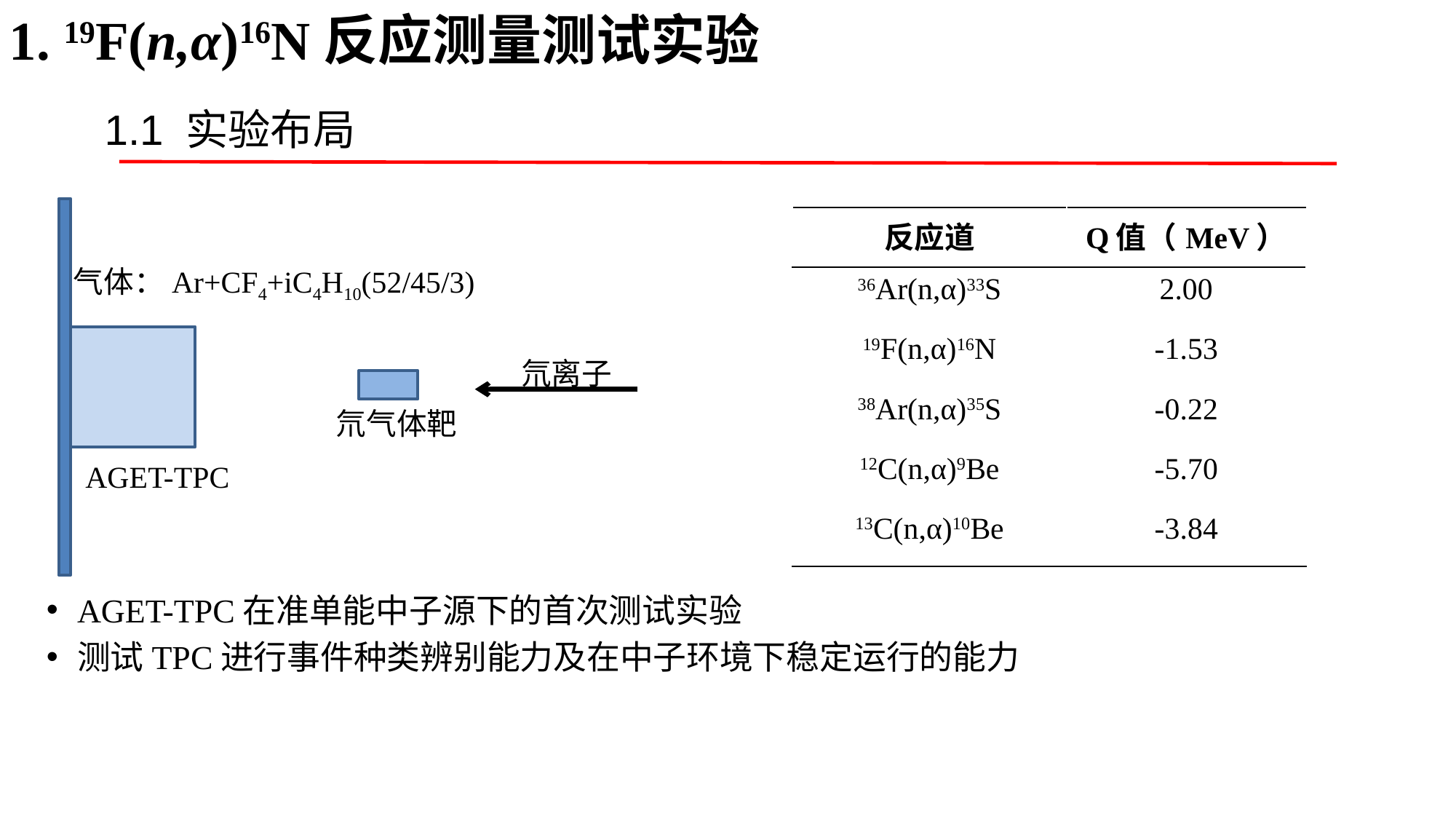

1. 19F(n,α)16N反应测量测试实验
# 1.1 实验布局

氘气体靶
AGET-TPC
氘离子
气体：Ar+CF4+iC4H10(52/45/3)
| 反应道 | Q值（MeV） |
| --- | --- |
| 36Ar(n,α)33S | 2.00 |
| 19F(n,α)16N | -1.53 |
| 38Ar(n,α)35S | -0.22 |
| 12C(n,α)9Be | -5.70 |
| 13C(n,α)10Be | -3.84 |
AGET-TPC在准单能中子源下的首次测试实验
测试TPC进行事件种类辨别能力及在中子环境下稳定运行的能力
4